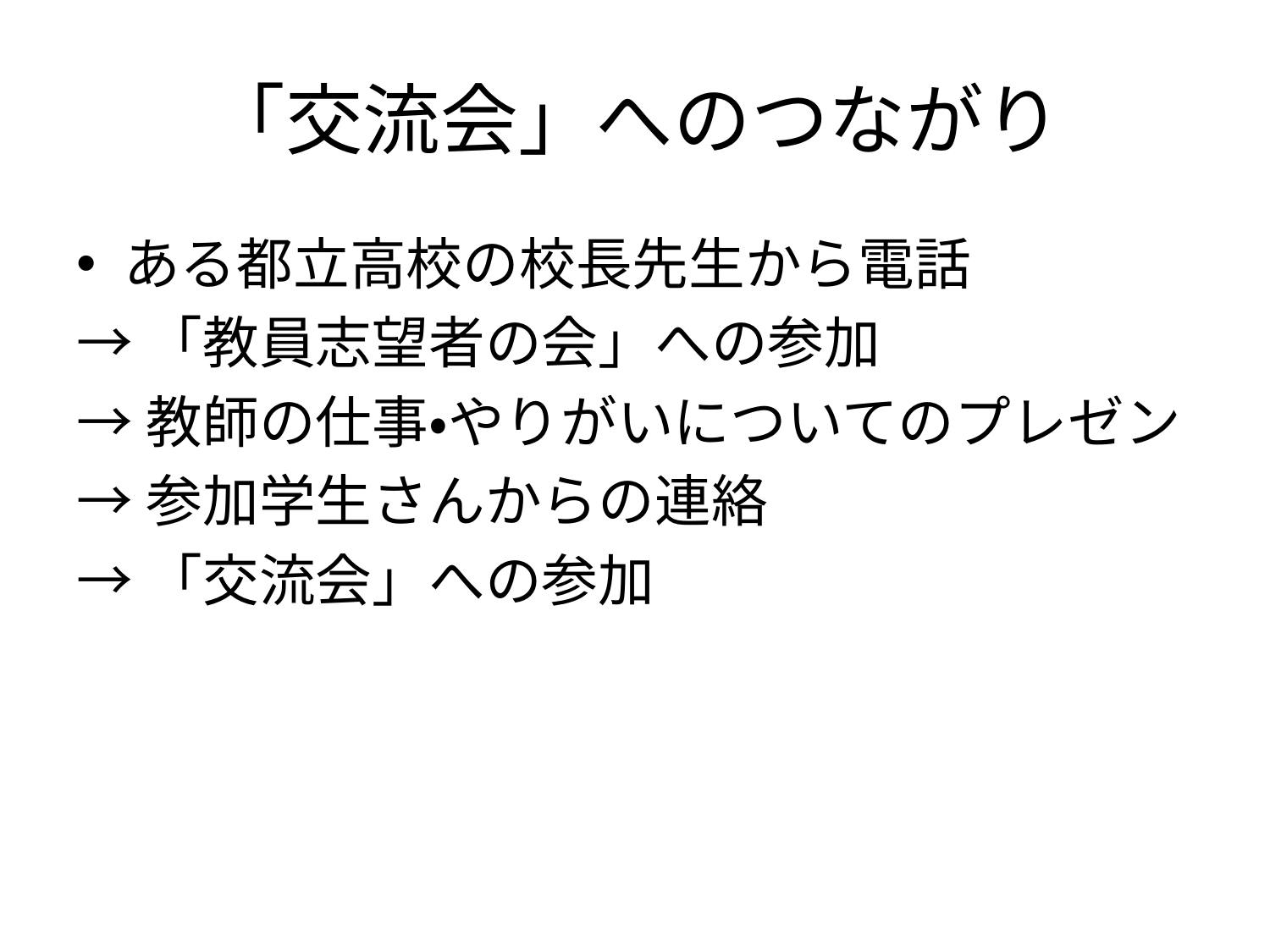

# 「交流会」へのつながり
ある都立高校の校長先生から電話
→「教員志望者の会」への参加
→教師の仕事・やりがいについてのプレゼン
→参加学生さんからの連絡
→「交流会」への参加